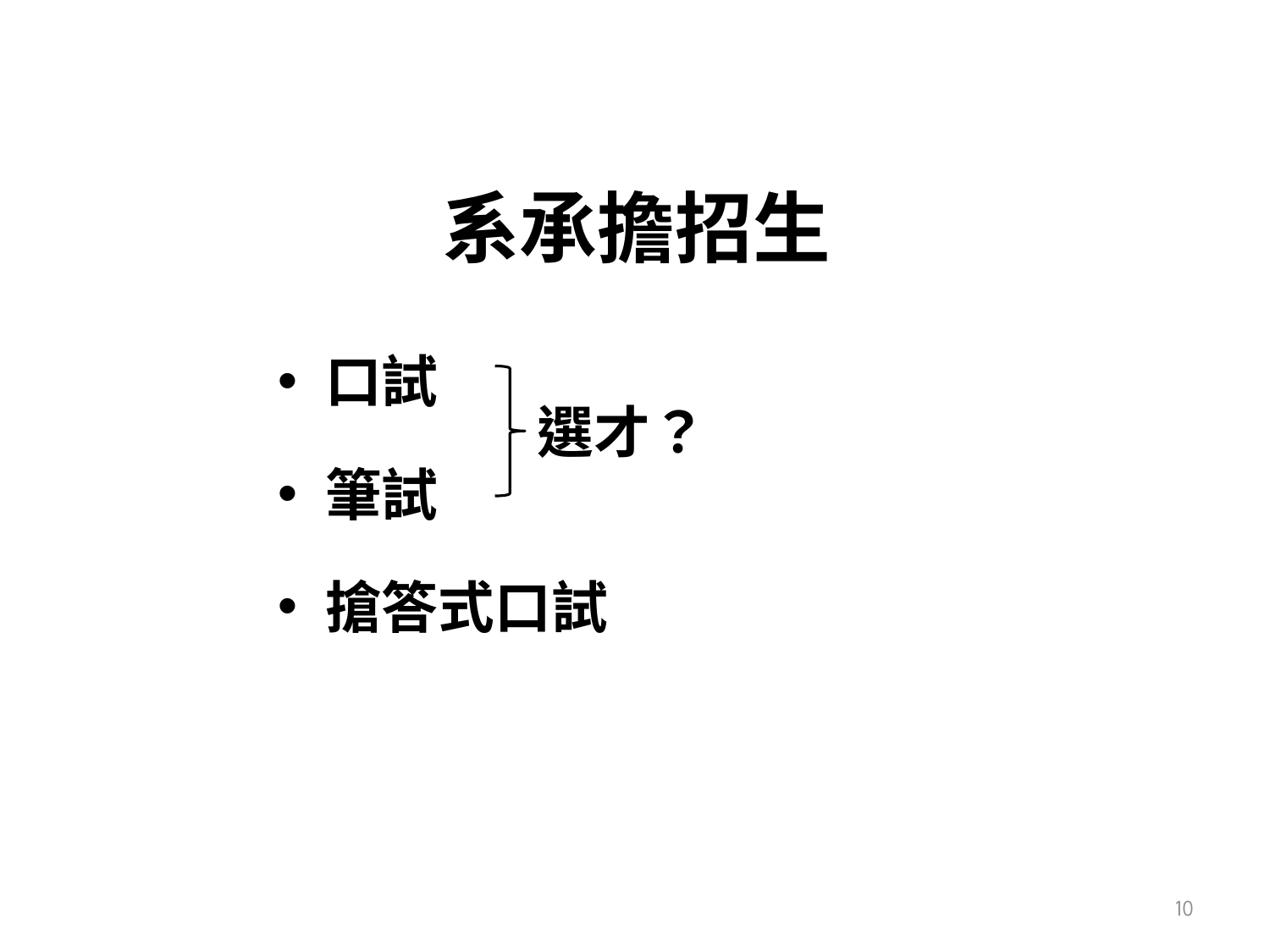

# 系承擔招生
口試
筆試
搶答式口試

選才？
10